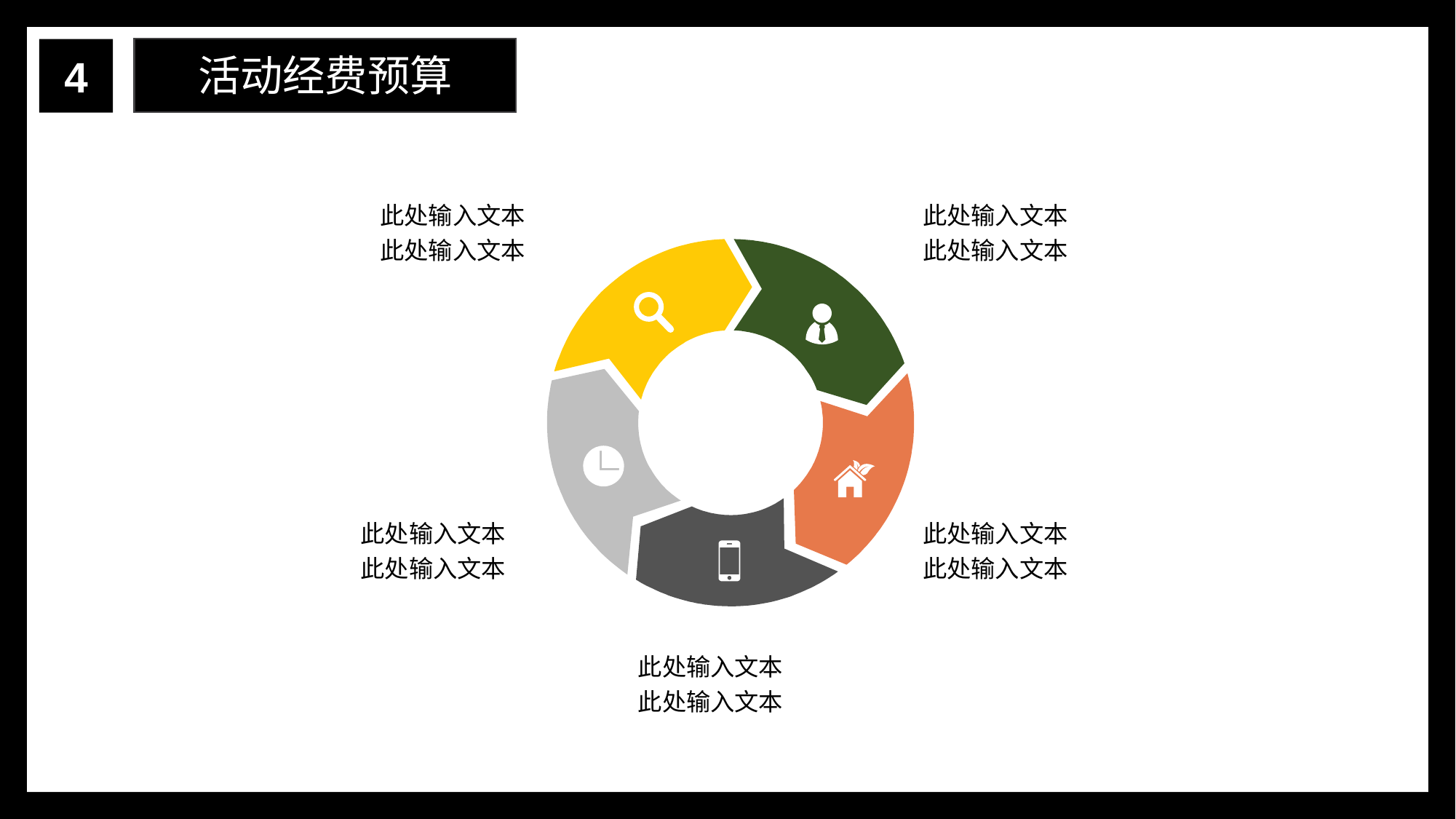

4
活动经费预算
此处输入文本
此处输入文本
此处输入文本
此处输入文本

添加
标题

此处输入文本
此处输入文本
此处输入文本
此处输入文本

此处输入文本
此处输入文本